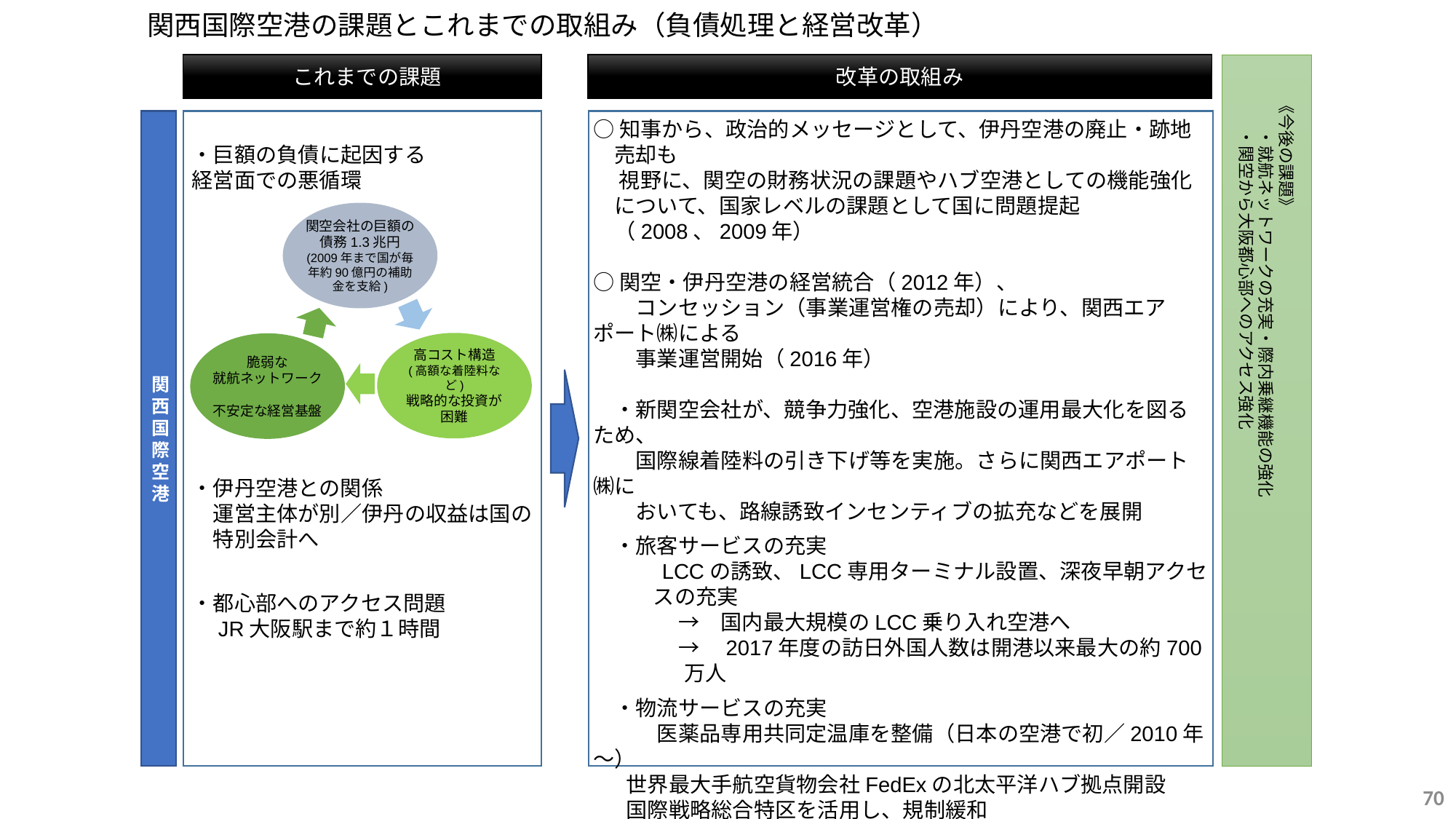

関西国際空港の課題とこれまでの取組み（負債処理と経営改革）
改革の取組み
 これまでの課題
《今後の課題》
・就航ネットワークの充実・際内乗継機能の強化
・関空から大阪都心部へのアクセス強化
関西国際空港

・巨額の負債に起因する
経営面での悪循環

・伊丹空港との関係
　運営主体が別／伊丹の収益は国の
　特別会計へ

・都心部へのアクセス問題
　JR大阪駅まで約１時間
○知事から、政治的メッセージとして、伊丹空港の廃止・跡地売却も
　 視野に、関空の財務状況の課題やハブ空港としての機能強化について、国家レベルの課題として国に問題提起（2008、2009年）

○関空・伊丹空港の経営統合（2012年）、
　　コンセッション（事業運営権の売却）により、関西エアポート㈱による
　　事業運営開始（2016年）

　・新関空会社が、競争力強化、空港施設の運用最大化を図るため、
　　国際線着陸料の引き下げ等を実施。さらに関西エアポート㈱に
　　おいても、路線誘致インセンティブの拡充などを展開
　・旅客サービスの充実
　　　LCCの誘致、LCC専用ターミナル設置、深夜早朝アクセスの充実
　　　　→　国内最大規模のLCC乗り入れ空港へ
　　　　→　2017年度の訪日外国人数は開港以来最大の約700万人
　・物流サービスの充実
　　　医薬品専用共同定温庫を整備（日本の空港で初／2010年～）
       世界最大手航空貨物会社FedExの北太平洋ハブ拠点開設
       国際戦略総合特区を活用し、規制緩和
→　全国に先駆けて医薬品等輸入手続き（薬監証明）の電子化
　　　を実現（2013年3月～　※2014年11月から全国に拡大）
関空会社の巨額の
債務1.3兆円
(2009年まで国が毎年約90億円の補助金を支給)

高コスト構造
(高額な着陸料など)
戦略的な投資が
困難
脆弱な
就航ネットワーク

不安定な経営基盤

70